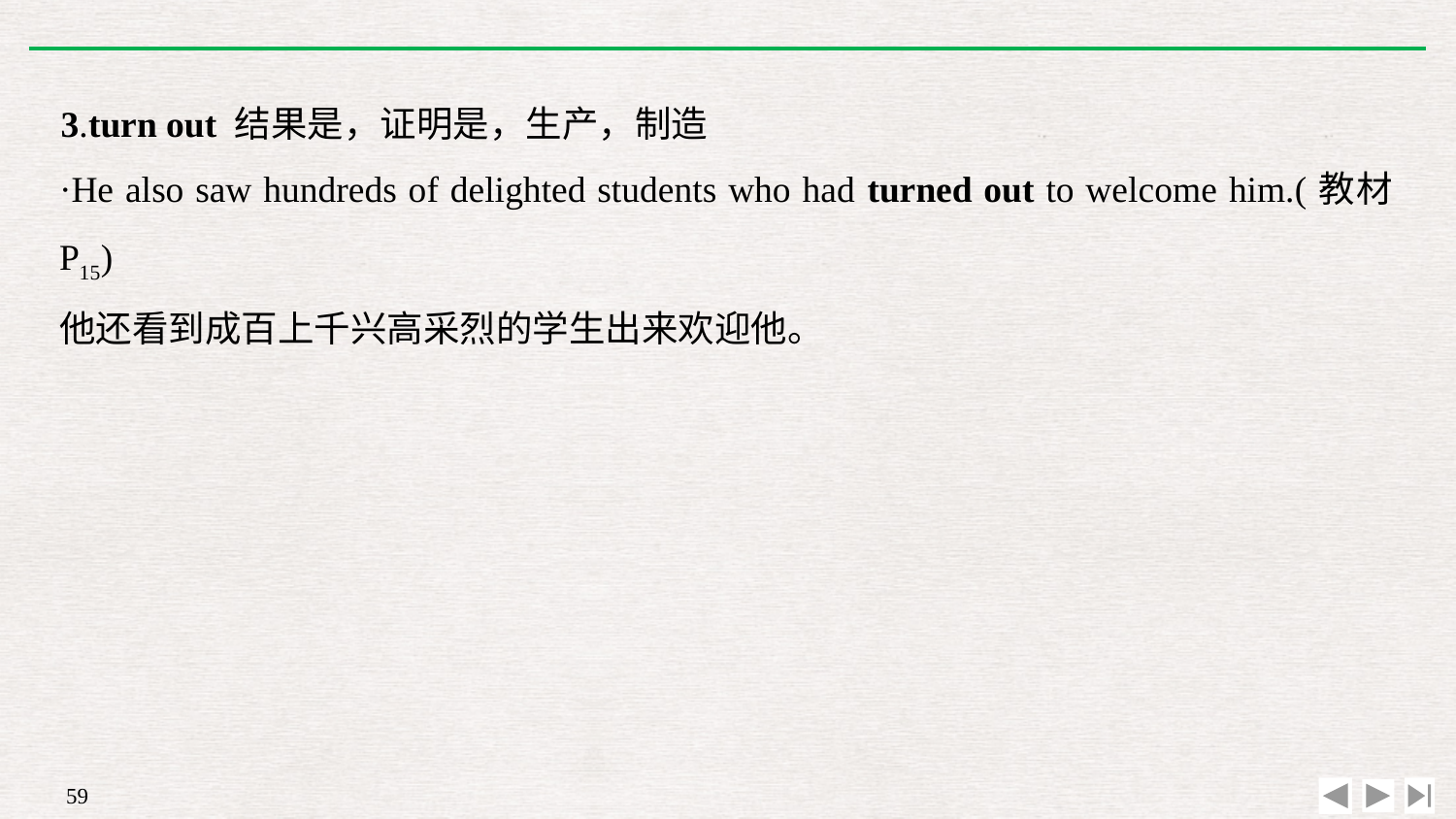

3.turn out 结果是，证明是，生产，制造
·He also saw hundreds of delighted students who had turned out to welcome him.(教材P15)
他还看到成百上千兴高采烈的学生出来欢迎他。